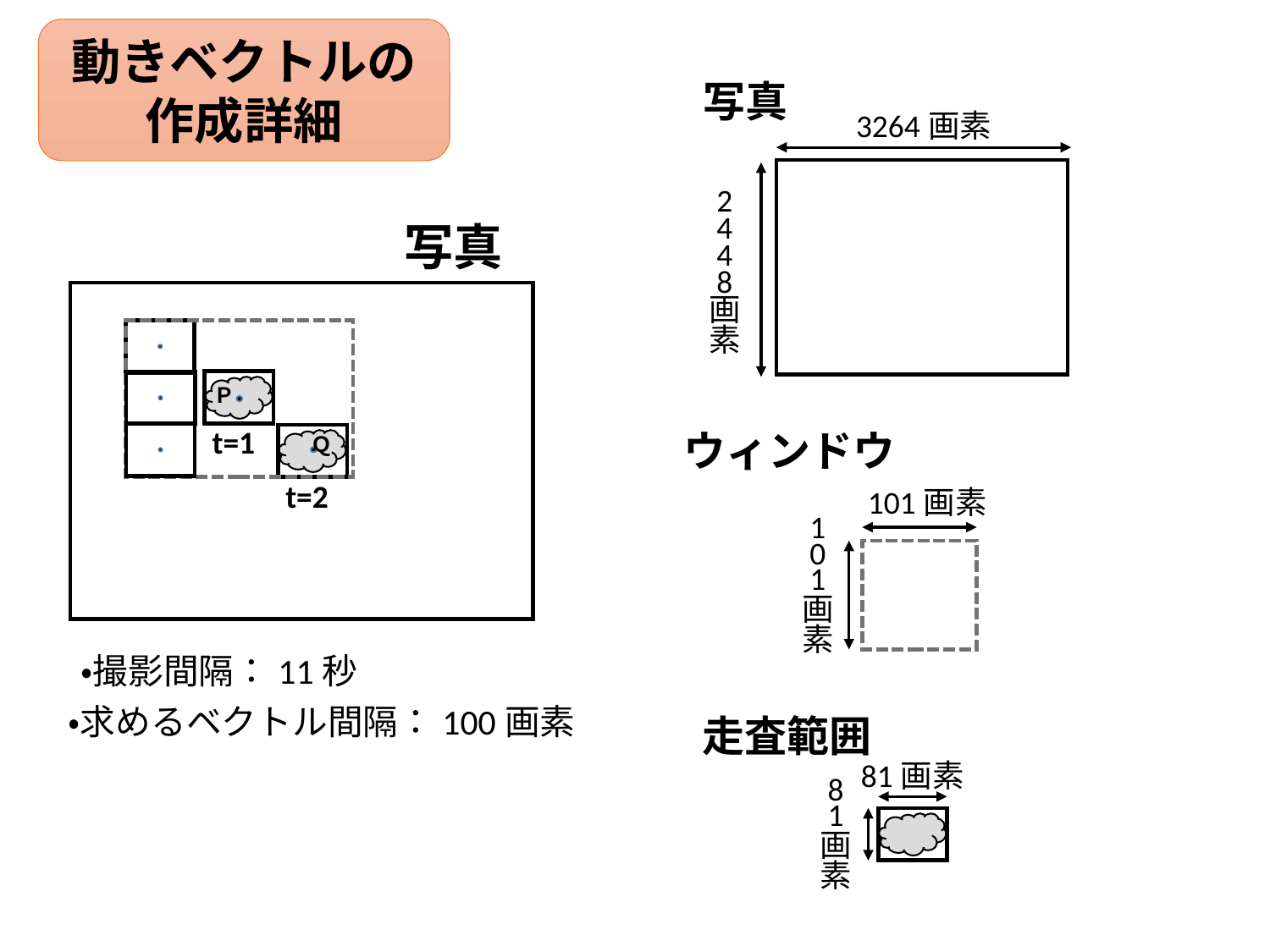

動きベクトルの
作成詳細

写真
3264画素

2
4
4
8
画
素
写真

Ｐ

t=1

Ｑ

t=2
ウィンドウ
101画素
0
1
画
素

1
・撮影間隔：11秒
・求めるベクトル間隔：100画素
走査範囲
81画素
8
1
画
素